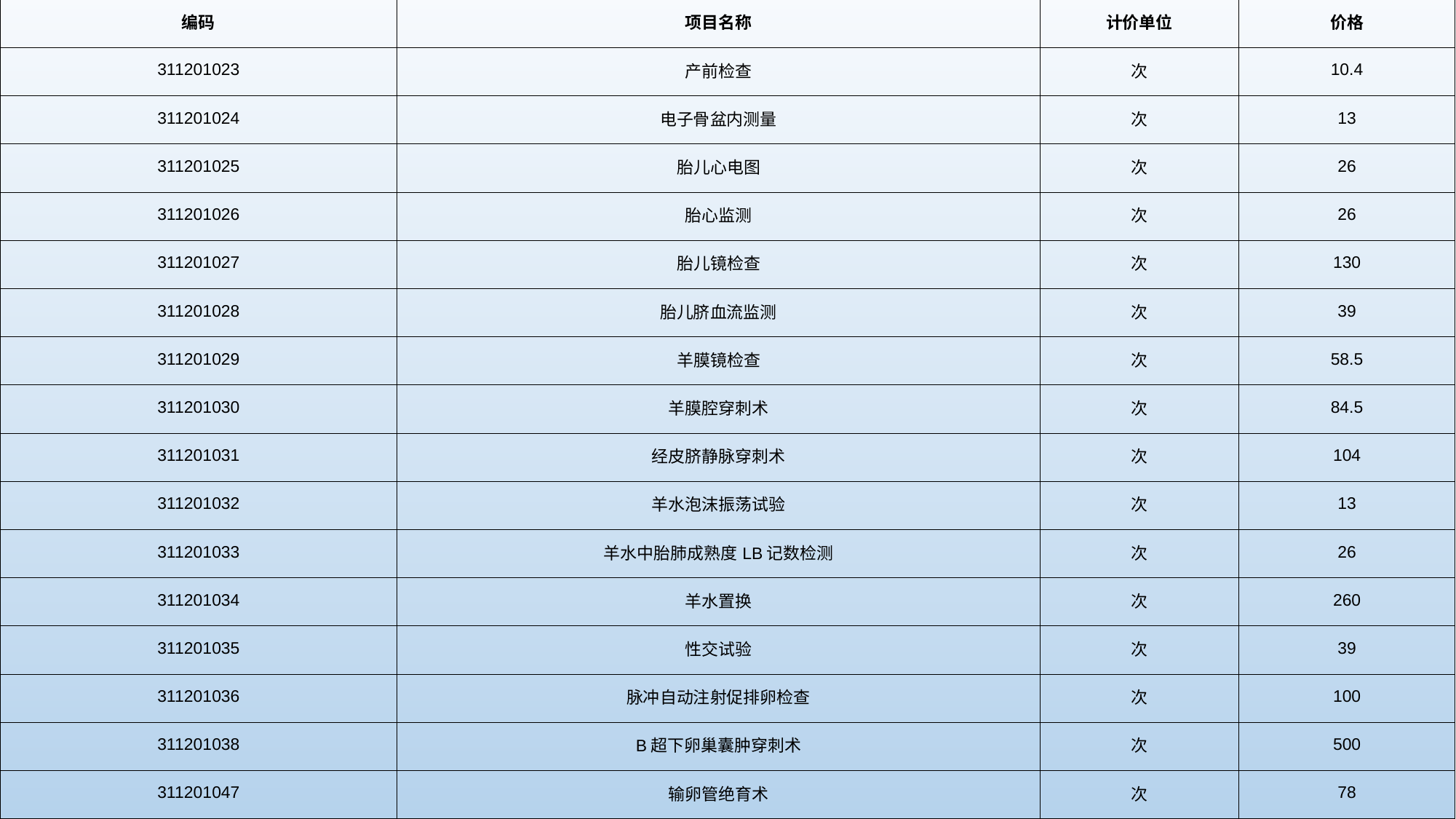

| 编码 | 项目名称 | 计价单位 | 价格 |
| --- | --- | --- | --- |
| 311201023 | 产前检查 | 次 | 10.4 |
| 311201024 | 电子骨盆内测量 | 次 | 13 |
| 311201025 | 胎儿心电图 | 次 | 26 |
| 311201026 | 胎心监测 | 次 | 26 |
| 311201027 | 胎儿镜检查 | 次 | 130 |
| 311201028 | 胎儿脐血流监测 | 次 | 39 |
| 311201029 | 羊膜镜检查 | 次 | 58.5 |
| 311201030 | 羊膜腔穿刺术 | 次 | 84.5 |
| 311201031 | 经皮脐静脉穿刺术 | 次 | 104 |
| 311201032 | 羊水泡沫振荡试验 | 次 | 13 |
| 311201033 | 羊水中胎肺成熟度LB记数检测 | 次 | 26 |
| 311201034 | 羊水置换 | 次 | 260 |
| 311201035 | 性交试验 | 次 | 39 |
| 311201036 | 脉冲自动注射促排卵检查 | 次 | 100 |
| 311201038 | B超下卵巢囊肿穿刺术 | 次 | 500 |
| 311201047 | 输卵管绝育术 | 次 | 78 |